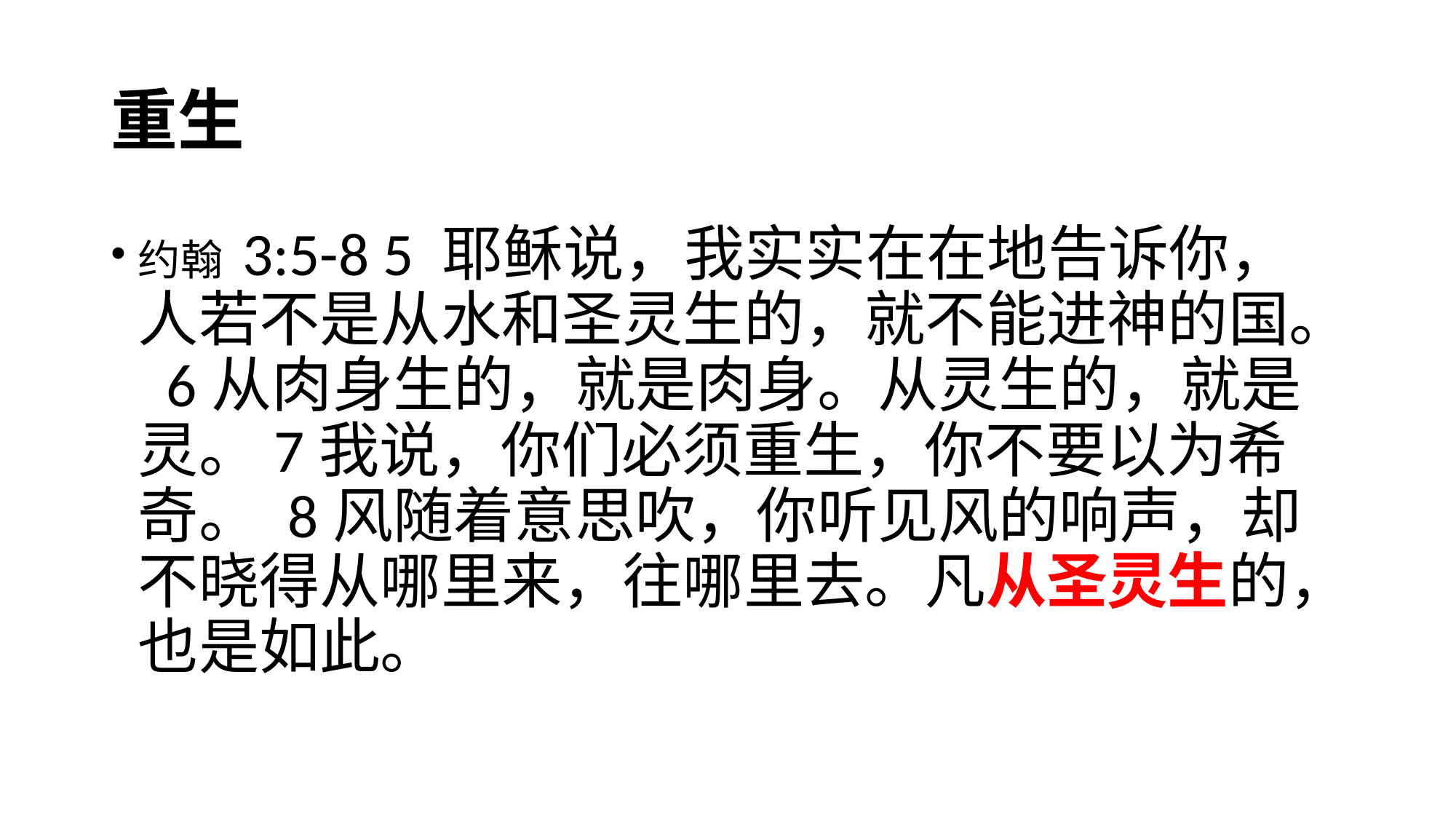

# 重生
约翰 3:5-8 5 耶稣说，我实实在在地告诉你，人若不是从水和圣灵生的，就不能进神的国。 6从肉身生的，就是肉身。从灵生的，就是灵。7我说，你们必须重生，你不要以为希奇。 8风随着意思吹，你听见风的响声，却不晓得从哪里来，往哪里去。凡从圣灵生的，也是如此。